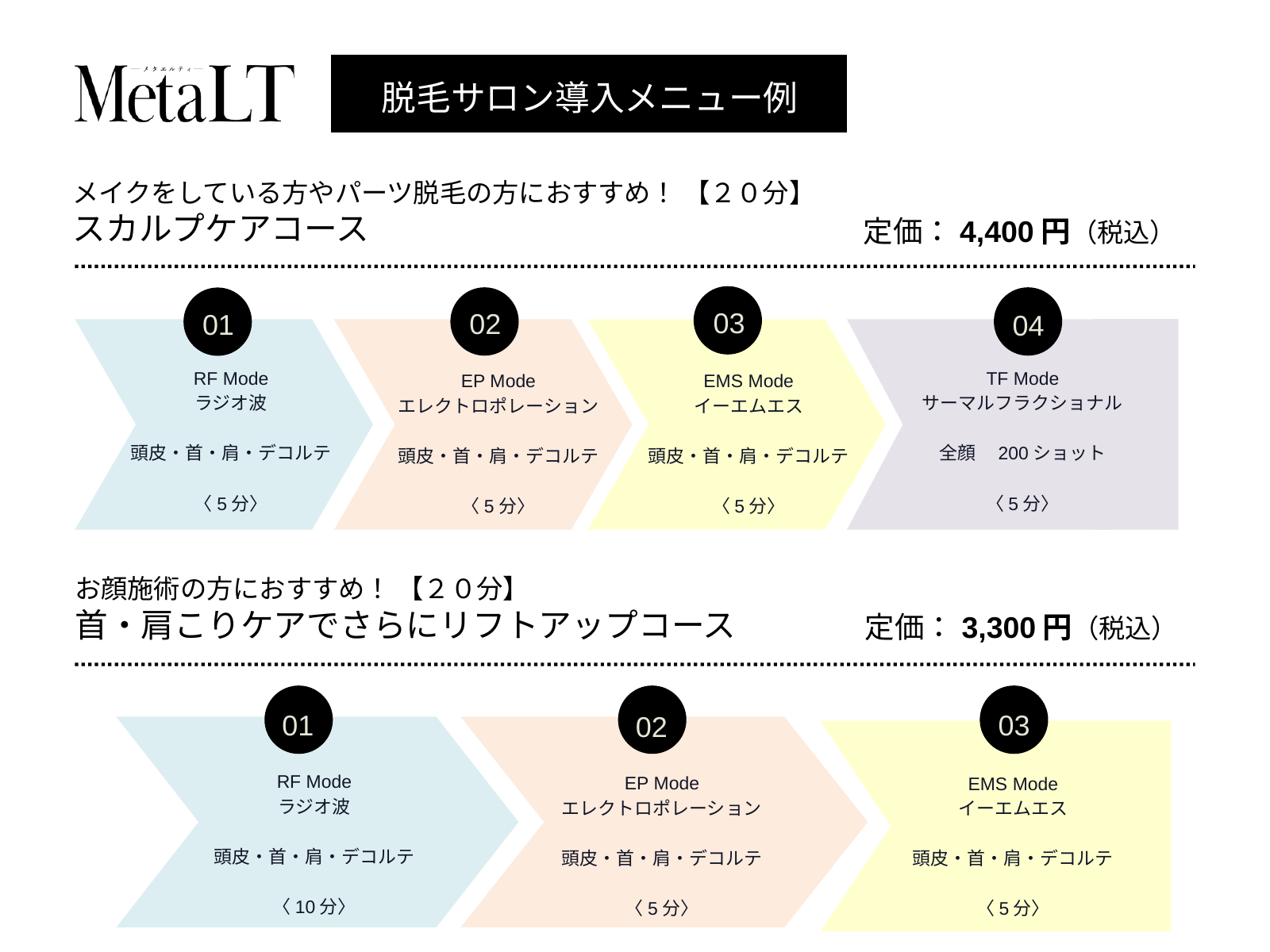

脱毛サロン導入メニュー例

メイクをしている方やパーツ脱毛の方におすすめ！ 【２０分】
スカルプケアコース

定価：4,400円（税込）

03

02

04

01
02
03

RF Mode
ラジオ波

頭皮・首・肩・デコルテ

〈5分〉
TF Mode
サーマルフラクショナル

全顔　200ショット

〈5分〉
EP Mode
エレクトロポレーション

頭皮・首・肩・デコルテ

〈5分〉
EMS Mode
イーエムエス

頭皮・首・肩・デコルテ

〈5分〉
お顔施術の方におすすめ！ 【２０分】
首・肩こりケアでさらにリフトアップコース
定価：3,300円（税込）

01
03
02
RF Mode
ラジオ波

頭皮・首・肩・デコルテ

〈10分〉
EP Mode
エレクトロポレーション

頭皮・首・肩・デコルテ

〈5分〉
EMS Mode
イーエムエス

頭皮・首・肩・デコルテ

〈5分〉